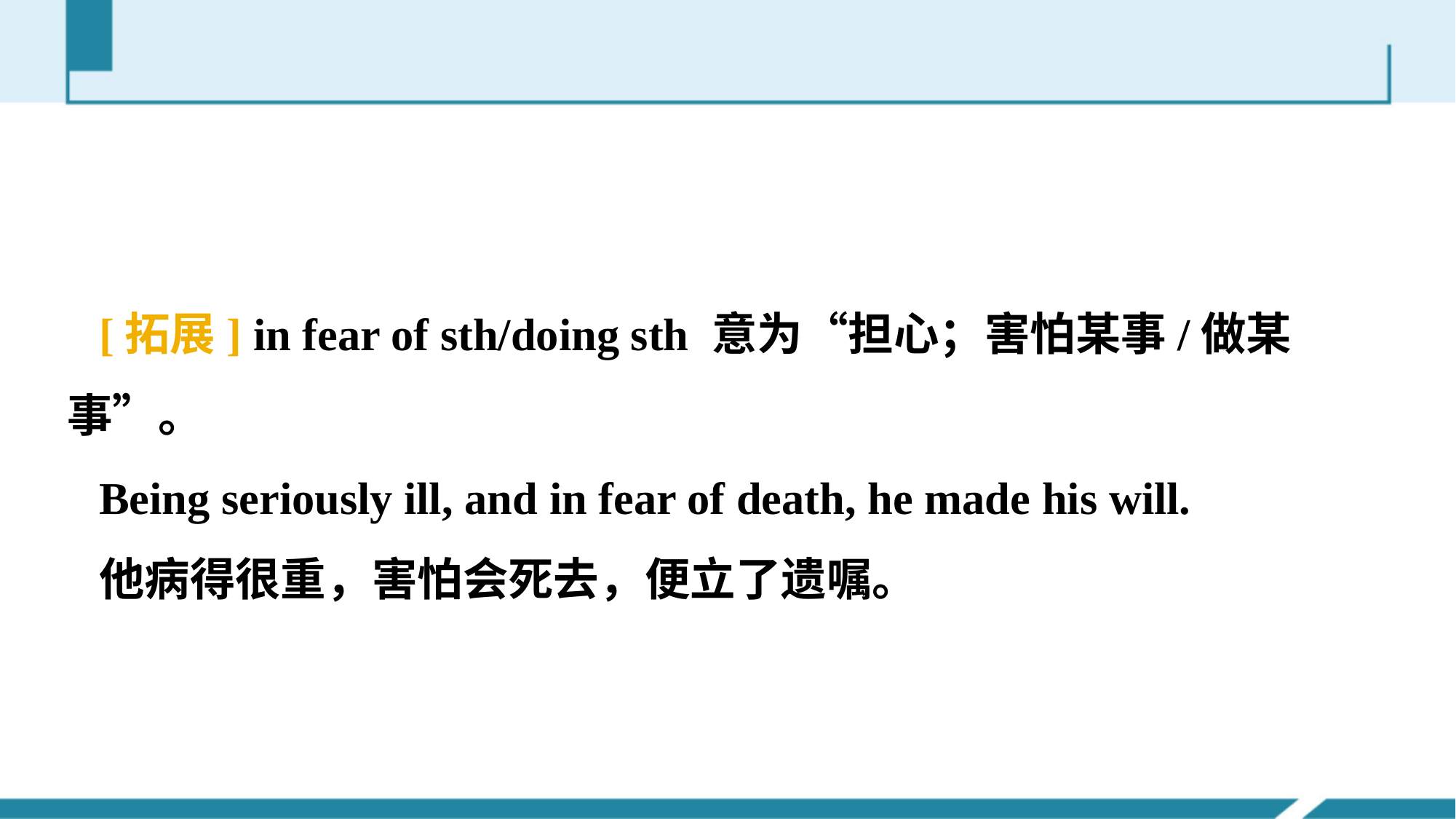

[拓展] in fear of sth/doing sth 意为“担心；害怕某事/做某事”。
Being seriously ill, and in fear of death, he made his will.
他病得很重，害怕会死去，便立了遗嘱。